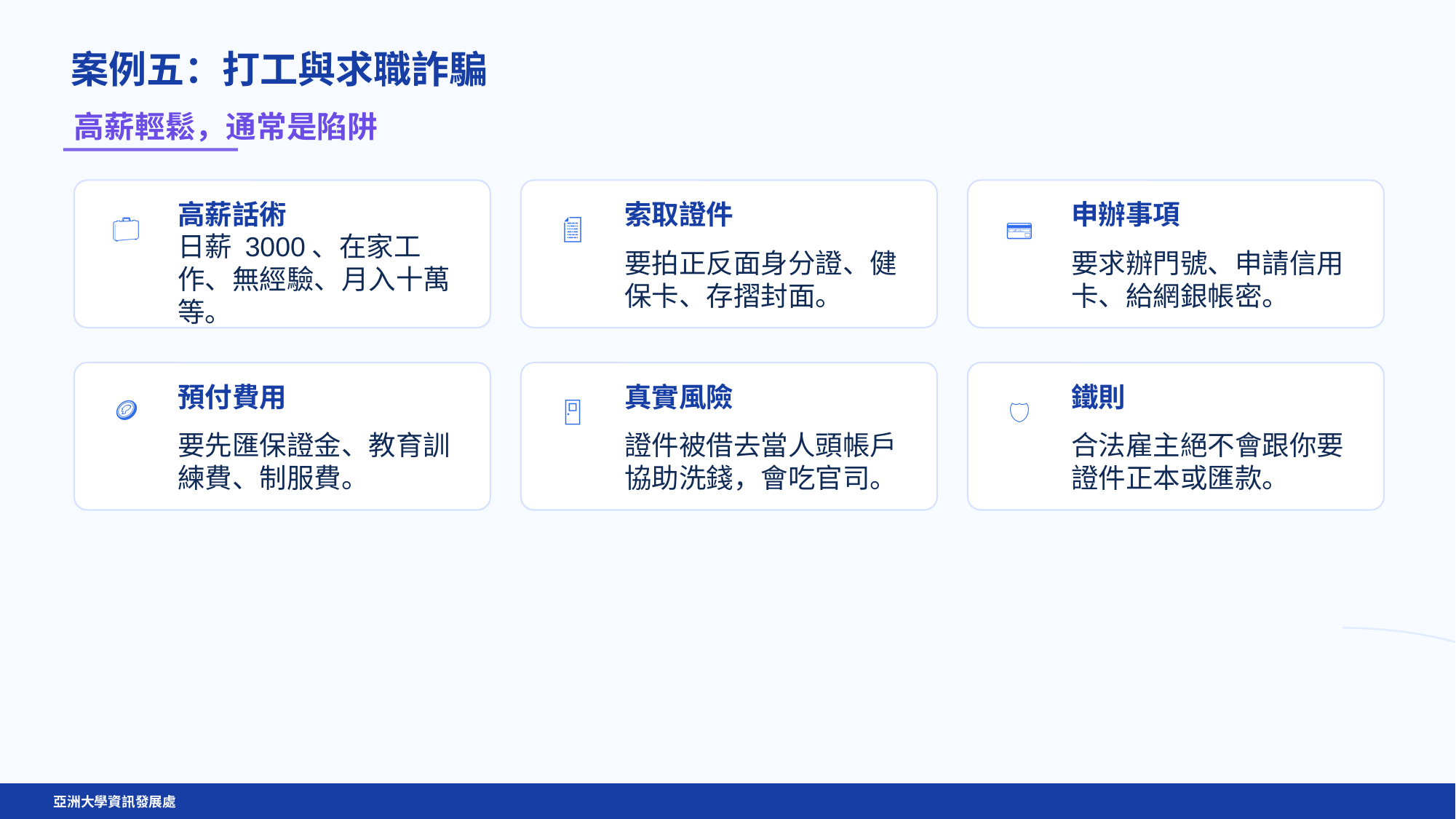

案例五：打工與求職詐騙
高薪輕鬆，通常是陷阱

高薪話術
索取證件
申辦事項
💼
📄
💳
日薪 3000、在家工作、無經驗、月入十萬等。
要拍正反面身分證、健保卡、存摺封面。
要求辦門號、申請信用卡、給網銀帳密。

預付費用
真實風險
鐵則
🪙
🚪
🛡️
要先匯保證金、教育訓練費、制服費。
證件被借去當人頭帳戶協助洗錢，會吃官司。
合法雇主絕不會跟你要證件正本或匯款。

亞洲大學資訊發展處